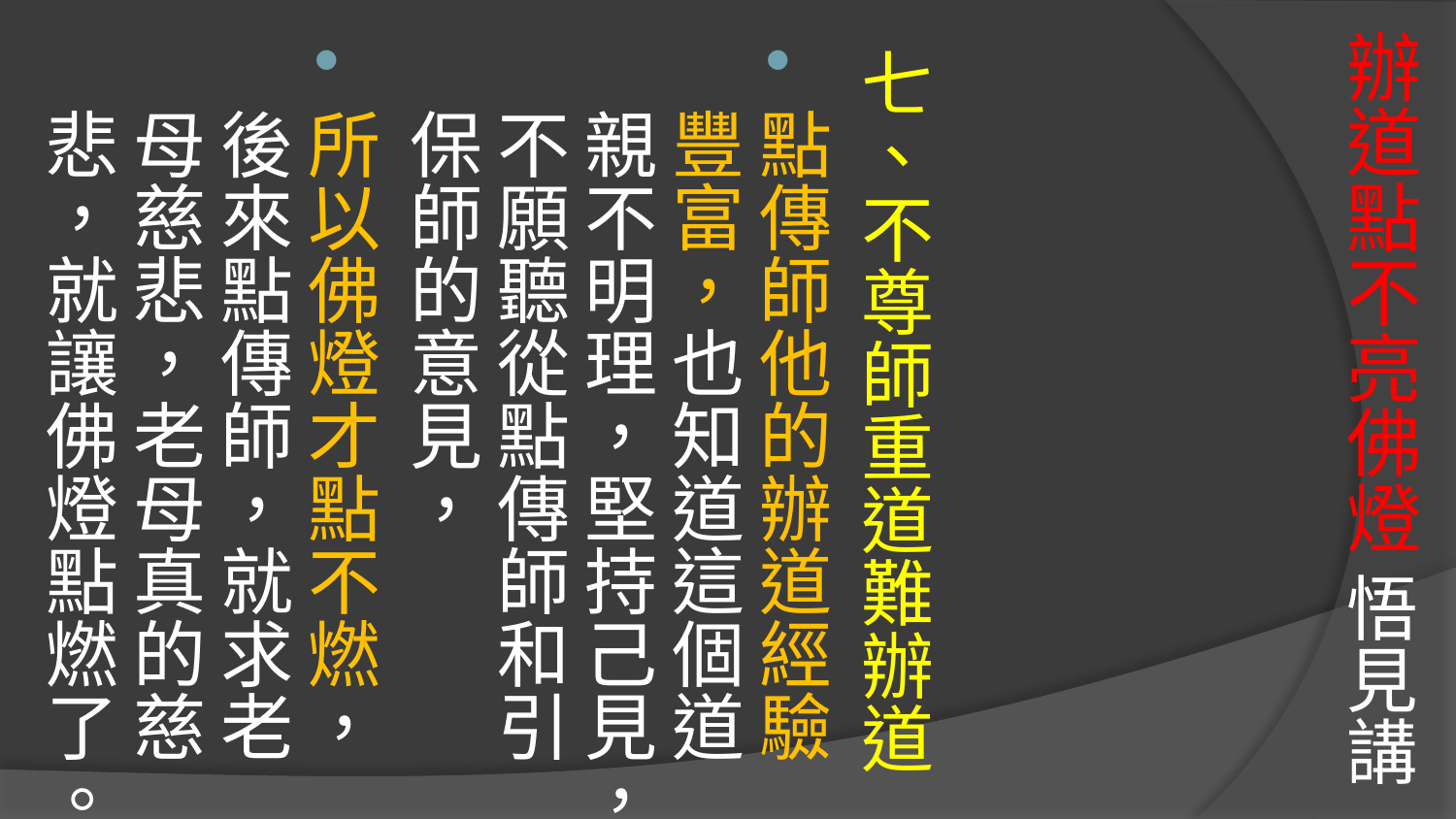

# 辦道點不亮佛燈 悟見講
七、不尊師重道難辦道
點傳師他的辦道經驗豐富，也知道這個道親不明理，堅持己見，不願聽從點傳師和引保師的意見，
所以佛燈才點不燃，後來點傳師，就求老母慈悲，老母真的慈悲，就讓佛燈點燃了。